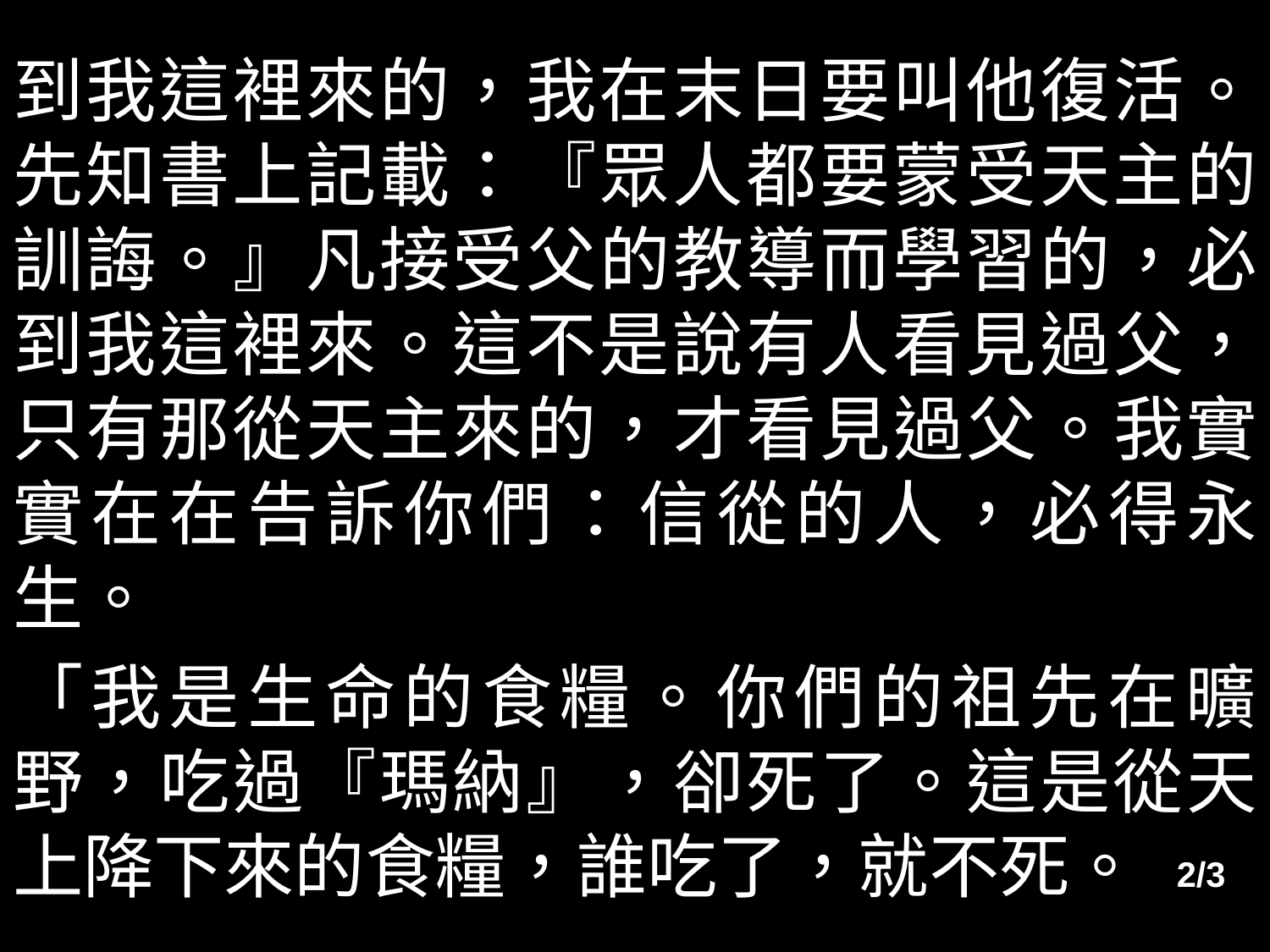

到我這裡來的，我在末日要叫他復活。先知書上記載：『眾人都要蒙受天主的訓誨。』凡接受父的教導而學習的，必到我這裡來。這不是說有人看見過父，只有那從天主來的，才看見過父。我實實在在告訴你們：信從的人，必得永生。
「我是生命的食糧。你們的祖先在曠野，吃過『瑪納』，卻死了。這是從天上降下來的食糧，誰吃了，就不死。
   2/3